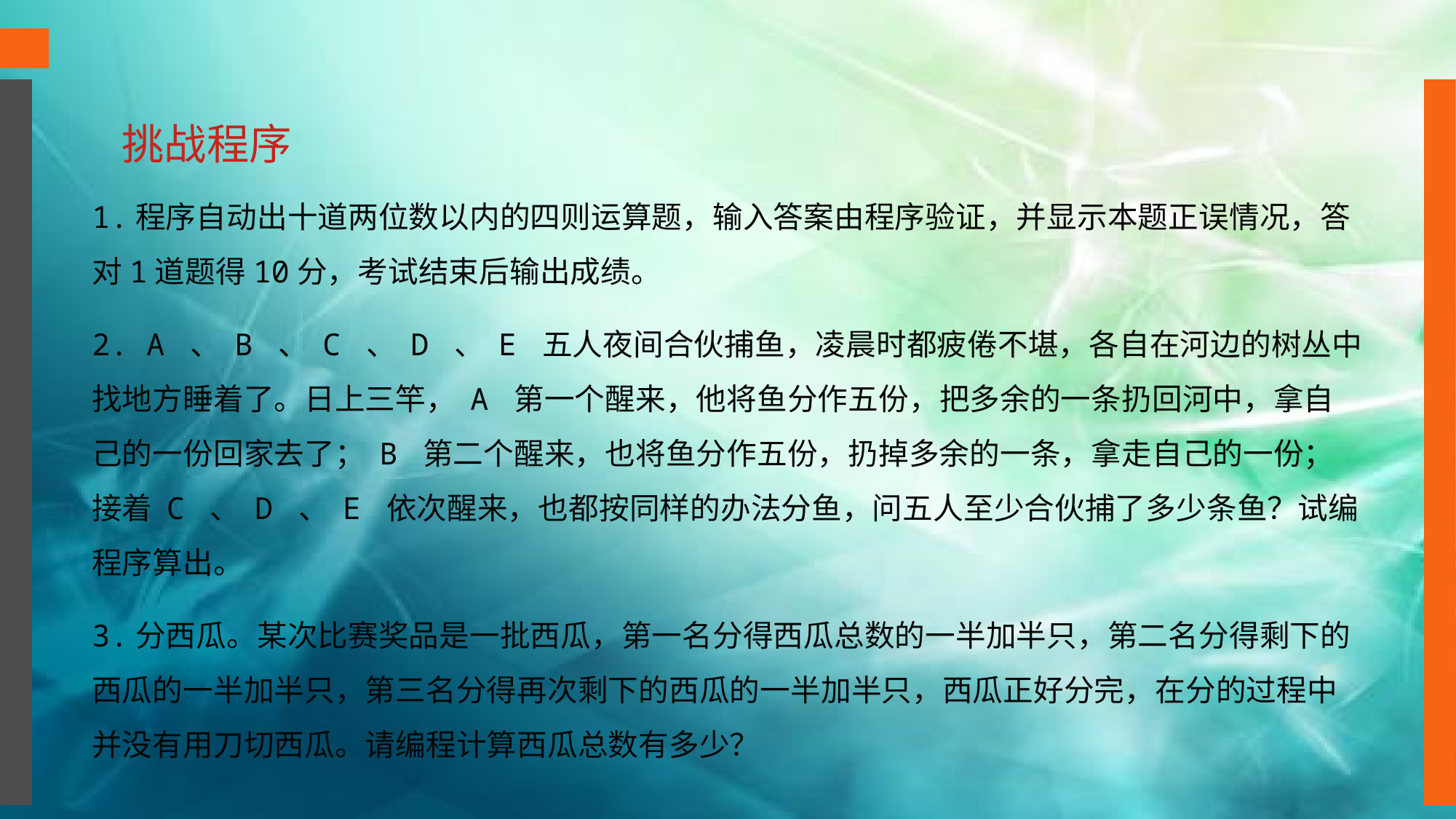

挑战程序
1.程序自动出十道两位数以内的四则运算题，输入答案由程序验证，并显示本题正误情况，答对1道题得10分，考试结束后输出成绩。
2. A 、 B 、 C 、 D 、 E 五人夜间合伙捕鱼，凌晨时都疲倦不堪，各自在河边的树丛中找地方睡着了。日上三竿， A 第一个醒来，他将鱼分作五份，把多余的一条扔回河中，拿自己的一份回家去了； B 第二个醒来，也将鱼分作五份，扔掉多余的一条，拿走自己的一份；接着 C 、 D 、 E 依次醒来，也都按同样的办法分鱼，问五人至少合伙捕了多少条鱼？试编程序算出。
3.分西瓜。某次比赛奖品是一批西瓜，第一名分得西瓜总数的一半加半只，第二名分得剩下的西瓜的一半加半只，第三名分得再次剩下的西瓜的一半加半只，西瓜正好分完，在分的过程中并没有用刀切西瓜。请编程计算西瓜总数有多少？